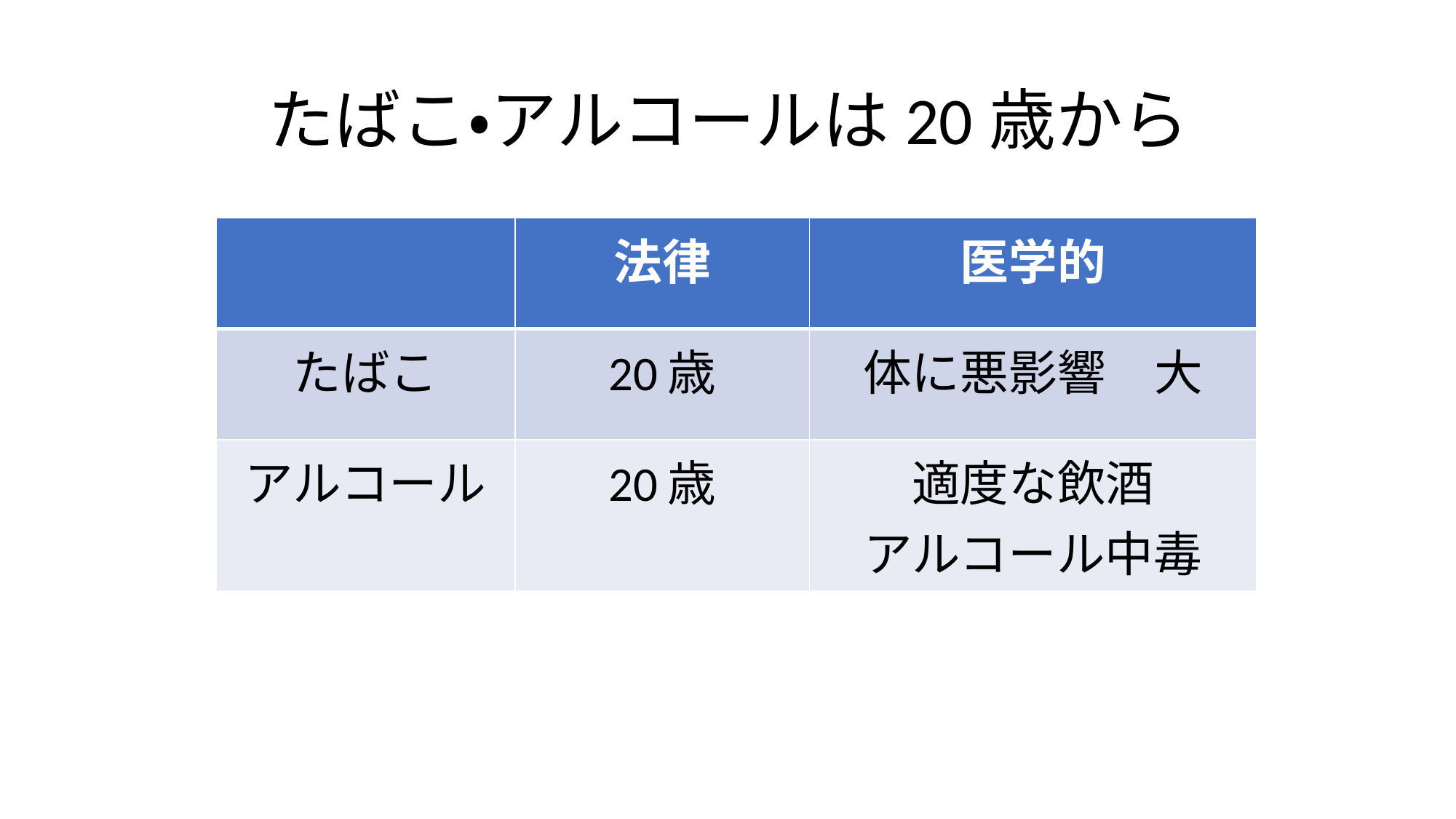

# たばこ・アルコールは20歳から
|  | 法律 | 医学的 |
| --- | --- | --- |
| たばこ | 20歳 | 体に悪影響　大 |
| アルコール | 20歳 | 適度な飲酒 アルコール中毒 |